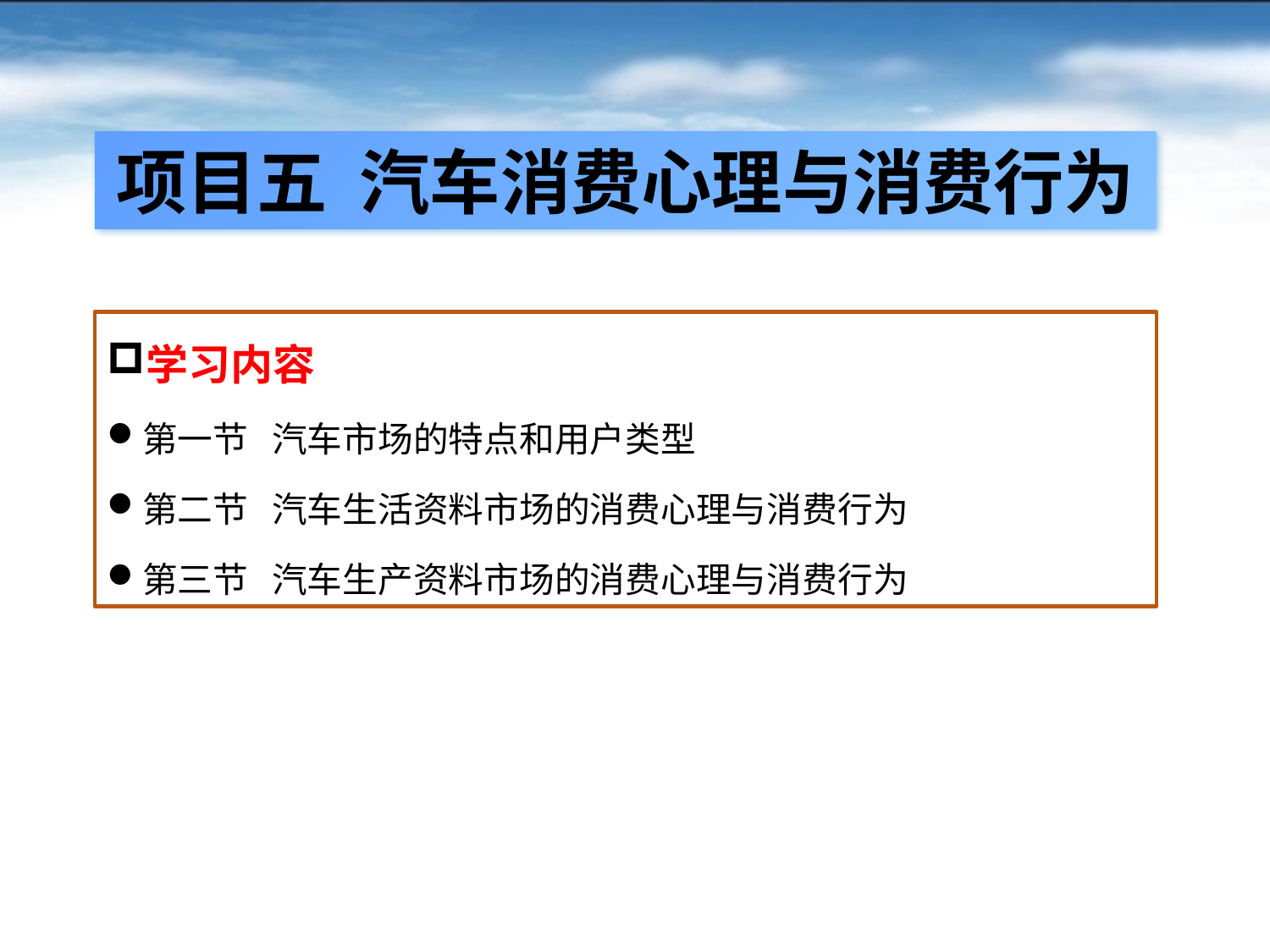

项目五  汽车消费心理与消费行为
学习内容
第一节   汽车市场的特点和用户类型
第二节   汽车生活资料市场的消费心理与消费行为
第三节   汽车生产资料市场的消费心理与消费行为
3